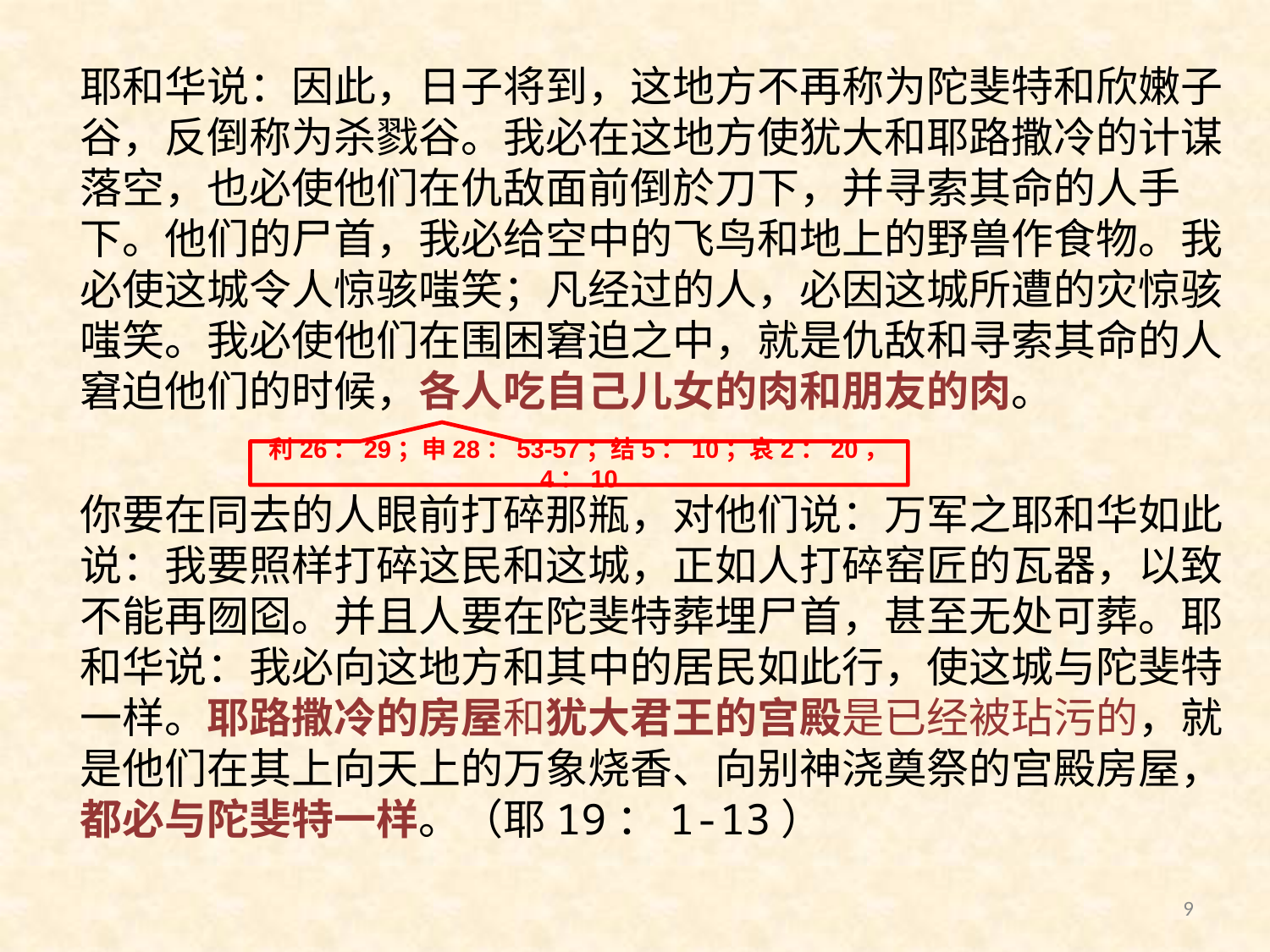

耶和华说：因此，日子将到，这地方不再称为陀斐特和欣嫩子谷，反倒称为杀戮谷。我必在这地方使犹大和耶路撒冷的计谋落空，也必使他们在仇敌面前倒於刀下，并寻索其命的人手下。他们的尸首，我必给空中的飞鸟和地上的野兽作食物。我必使这城令人惊骇嗤笑；凡经过的人，必因这城所遭的灾惊骇嗤笑。我必使他们在围困窘迫之中，就是仇敌和寻索其命的人窘迫他们的时候，各人吃自己儿女的肉和朋友的肉。

你要在同去的人眼前打碎那瓶，对他们说：万军之耶和华如此说：我要照样打碎这民和这城，正如人打碎窑匠的瓦器，以致不能再囫囵。并且人要在陀斐特葬埋尸首，甚至无处可葬。耶和华说：我必向这地方和其中的居民如此行，使这城与陀斐特一样。耶路撒冷的房屋和犹大君王的宫殿是已经被玷污的，就是他们在其上向天上的万象烧香、向别神浇奠祭的宫殿房屋，都必与陀斐特一样。（耶19：1-13）

利26：29；申28：53-57；结5：10；哀2：20， 4：10
9